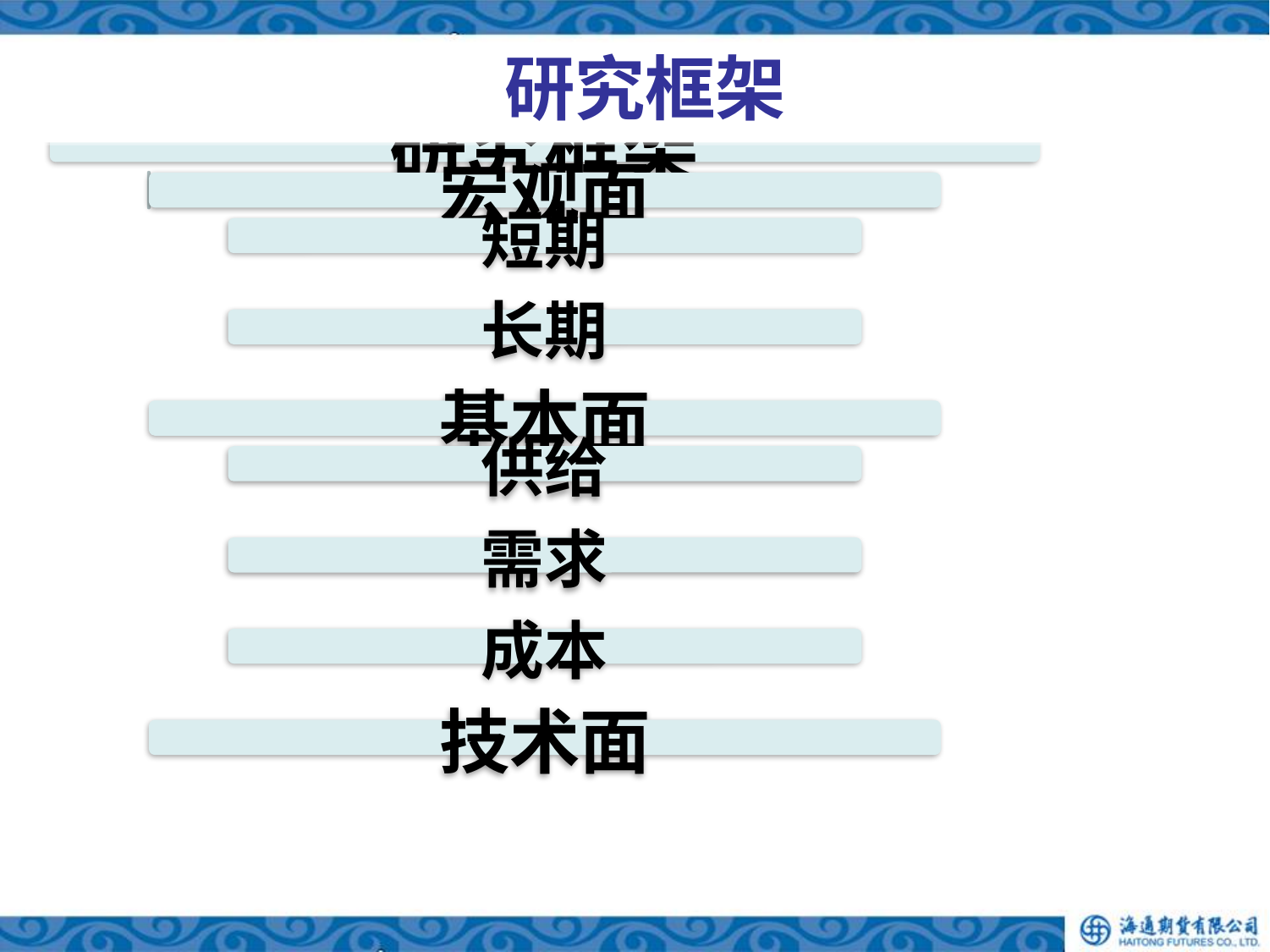

研究框架

#

研究框架
宏观面
短期
长期
基本面
供给
需求
成本
技术面